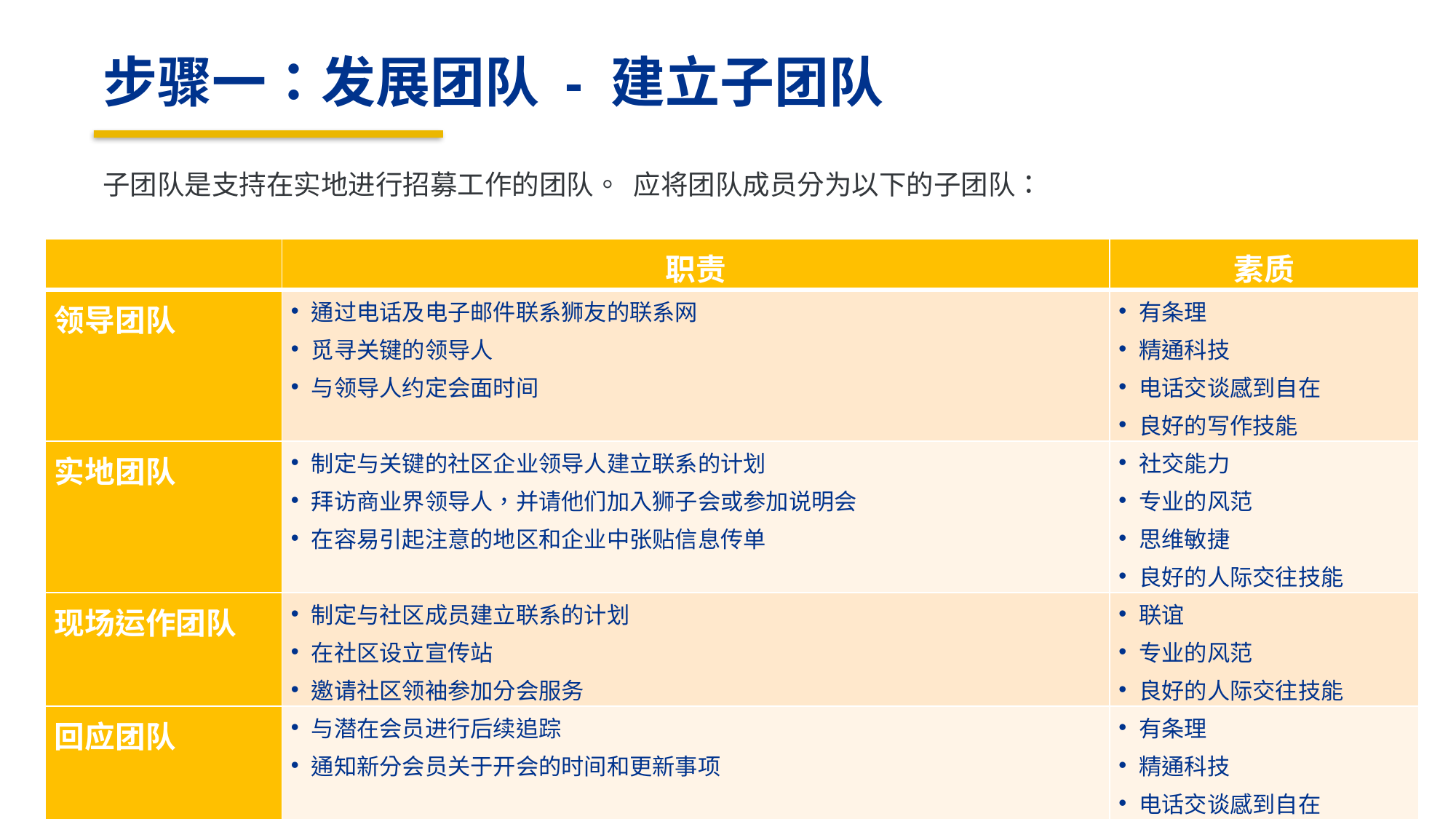

步骤一：发展团队 - 建立子团队

子团队是支持在实地进行招募工作的团队。  应将团队成员分为以下的子团队：
|  | 职责 | 素质 |
| --- | --- | --- |
| 领导团队 | 通过电话及电子邮件联系狮友的联系网 觅寻关键的领导人 与领导人约定会面时间 | 有条理 精通科技 电话交谈感到自在 良好的写作技能 |
| 实地团队﻿ | 制定与关键的社区企业领导人建立联系的计划 拜访商业界领导人，并请他们加入狮子会或参加说明会 在容易引起注意的地区和企业中张贴信息传单 | 社交能力 专业的风范 思维敏捷 良好的人际交往技能 |
| 现场运作团队 | 制定与社区成员建立联系的计划 在社区设立宣传站 邀请社区领袖参加分会服务 | 联谊 专业的风范 良好的人际交往技能 |
| 回应团队 | 与潜在会员进行后续追踪 通知新分会员关于开会的时间和更新事项 | 有条理 精通科技 电话交谈感到自在 良好的写作技能 |